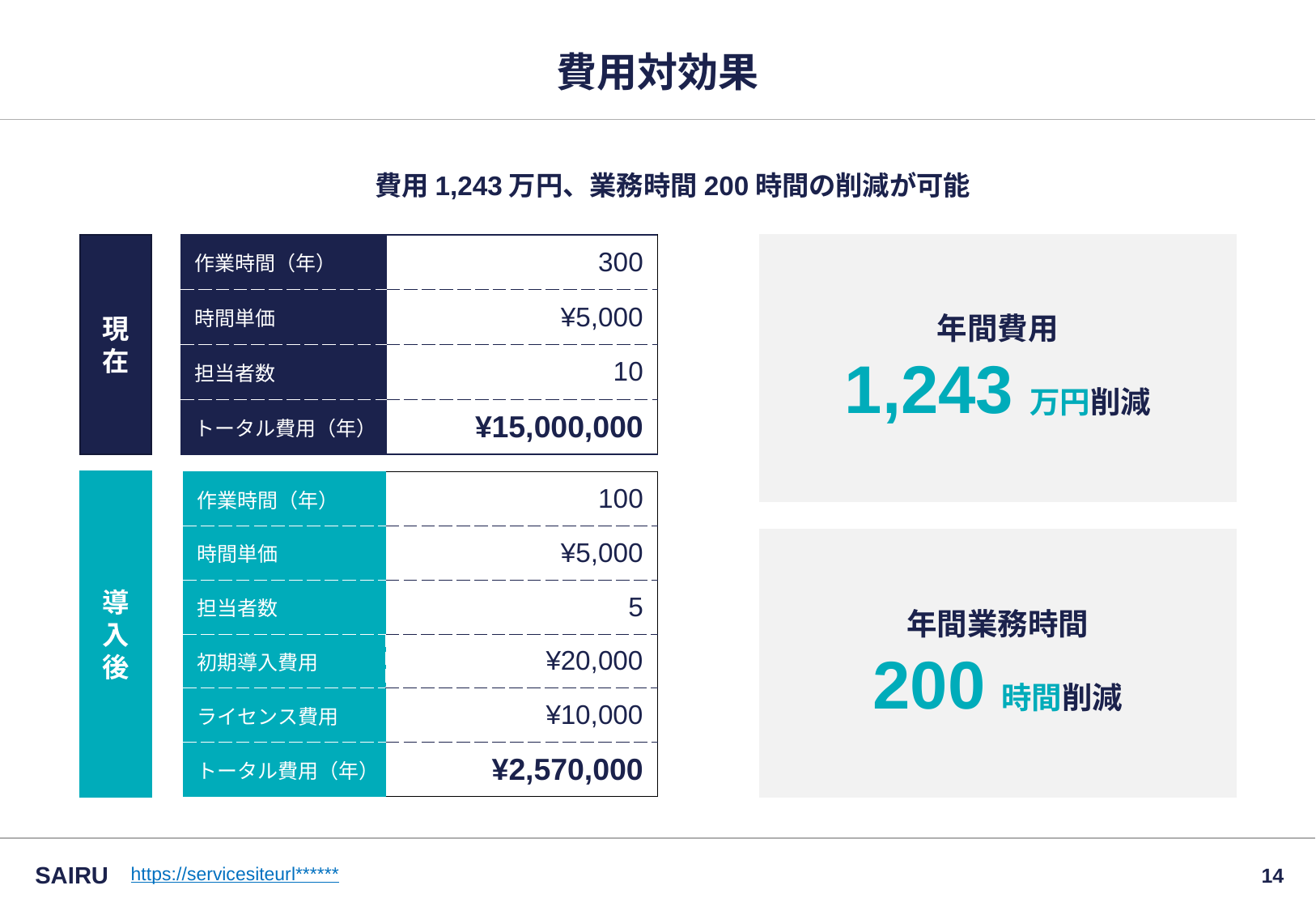

# 費用対効果
費用1,243万円、業務時間200時間の削減が可能
| 作業時間（年） | 300 |
| --- | --- |
| 時間単価 | ¥5,000 |
| 担当者数 | 10 |
| トータル費用（年） | ¥15,000,000 |
年間費用
1,243万円削減
現在
導入後
| 作業時間（年） | 100 |
| --- | --- |
| 時間単価 | ¥5,000 |
| 担当者数 | 5 |
| 初期導入費用 | ¥20,000 |
| ライセンス費用 | ¥10,000 |
| トータル費用（年） | ¥2,570,000 |
年間業務時間
200時間削減
SAIRU
14
https://servicesiteurl******